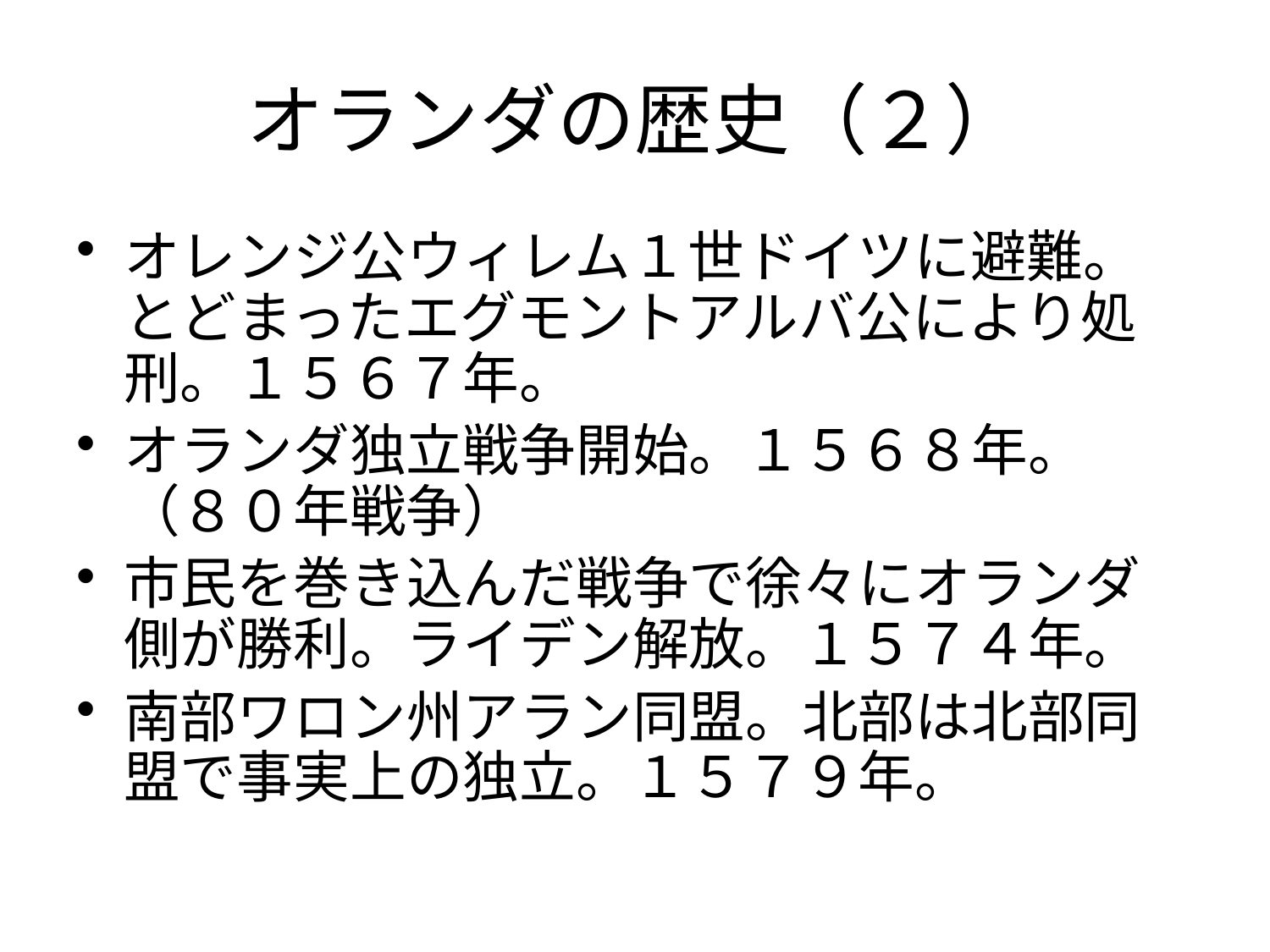

# オランダの歴史（２）
オレンジ公ウィレム１世ドイツに避難。とどまったエグモントアルバ公により処刑。１５６７年。
オランダ独立戦争開始。１５６８年。（８０年戦争）
市民を巻き込んだ戦争で徐々にオランダ側が勝利。ライデン解放。１５７４年。
南部ワロン州アラン同盟。北部は北部同盟で事実上の独立。１５７９年。